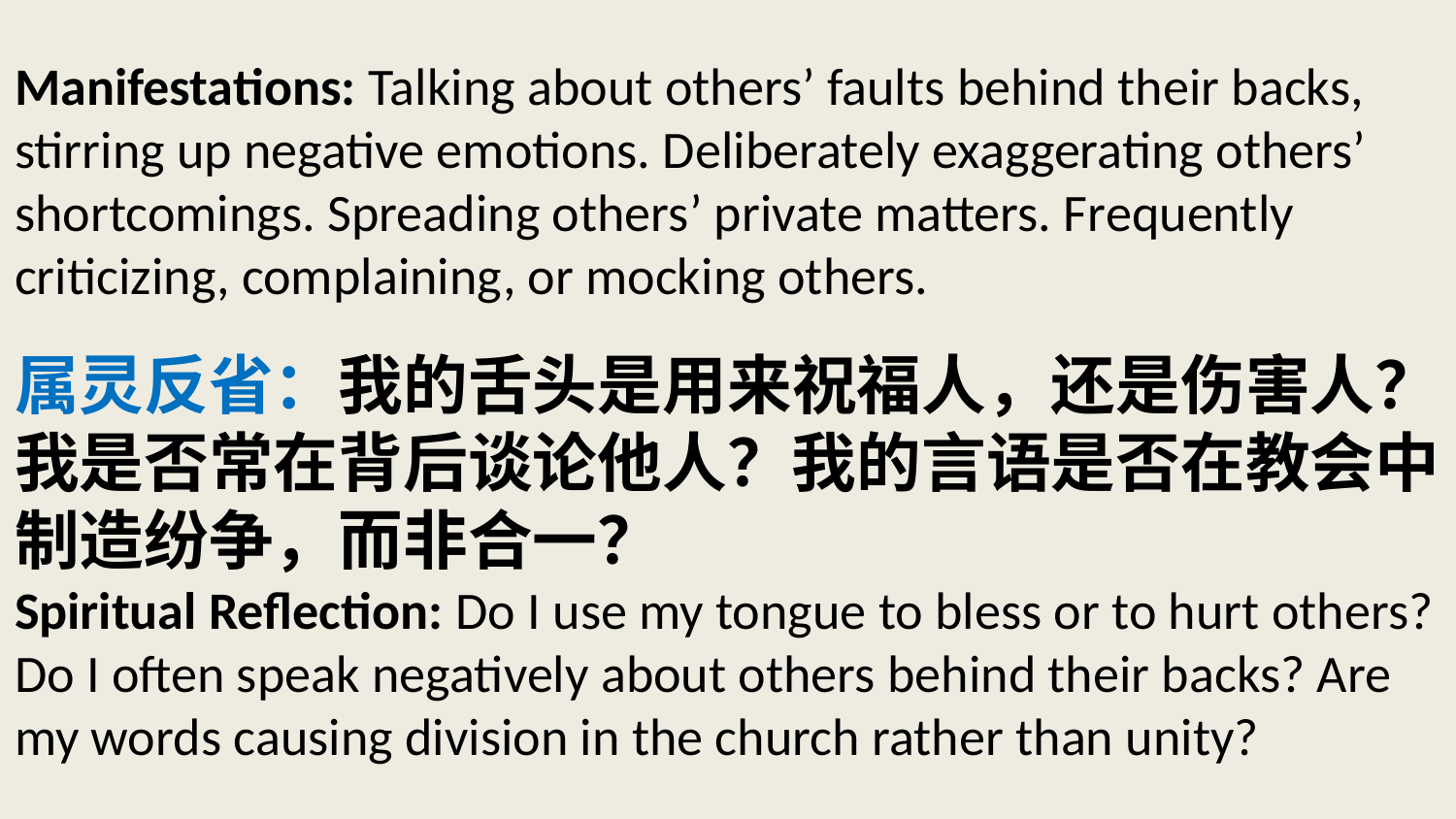

# Manifestations: Talking about others’ faults behind their backs, stirring up negative emotions. Deliberately exaggerating others’ shortcomings. Spreading others’ private matters. Frequently criticizing, complaining, or mocking others. 属灵反省：我的舌头是用来祝福人，还是伤害人？我是否常在背后谈论他人？我的言语是否在教会中制造纷争，而非合一？ Spiritual Reflection: Do I use my tongue to bless or to hurt others? Do I often speak negatively about others behind their backs? Are my words causing division in the church rather than unity?